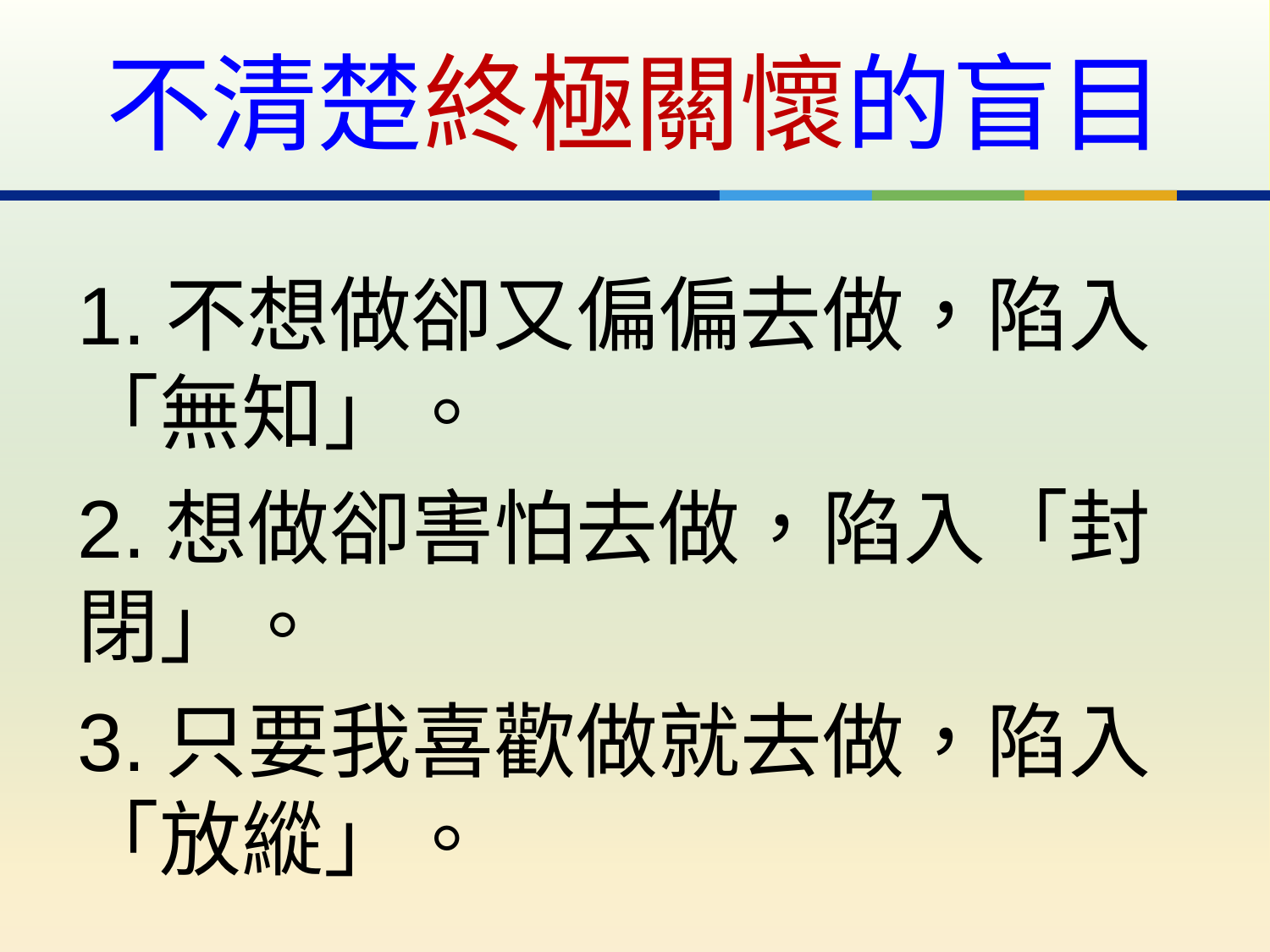

# 不清楚終極關懷的盲目
1.不想做卻又偏偏去做，陷入「無知」。
2.想做卻害怕去做，陷入「封閉」。
3.只要我喜歡做就去做，陷入「放縱」。